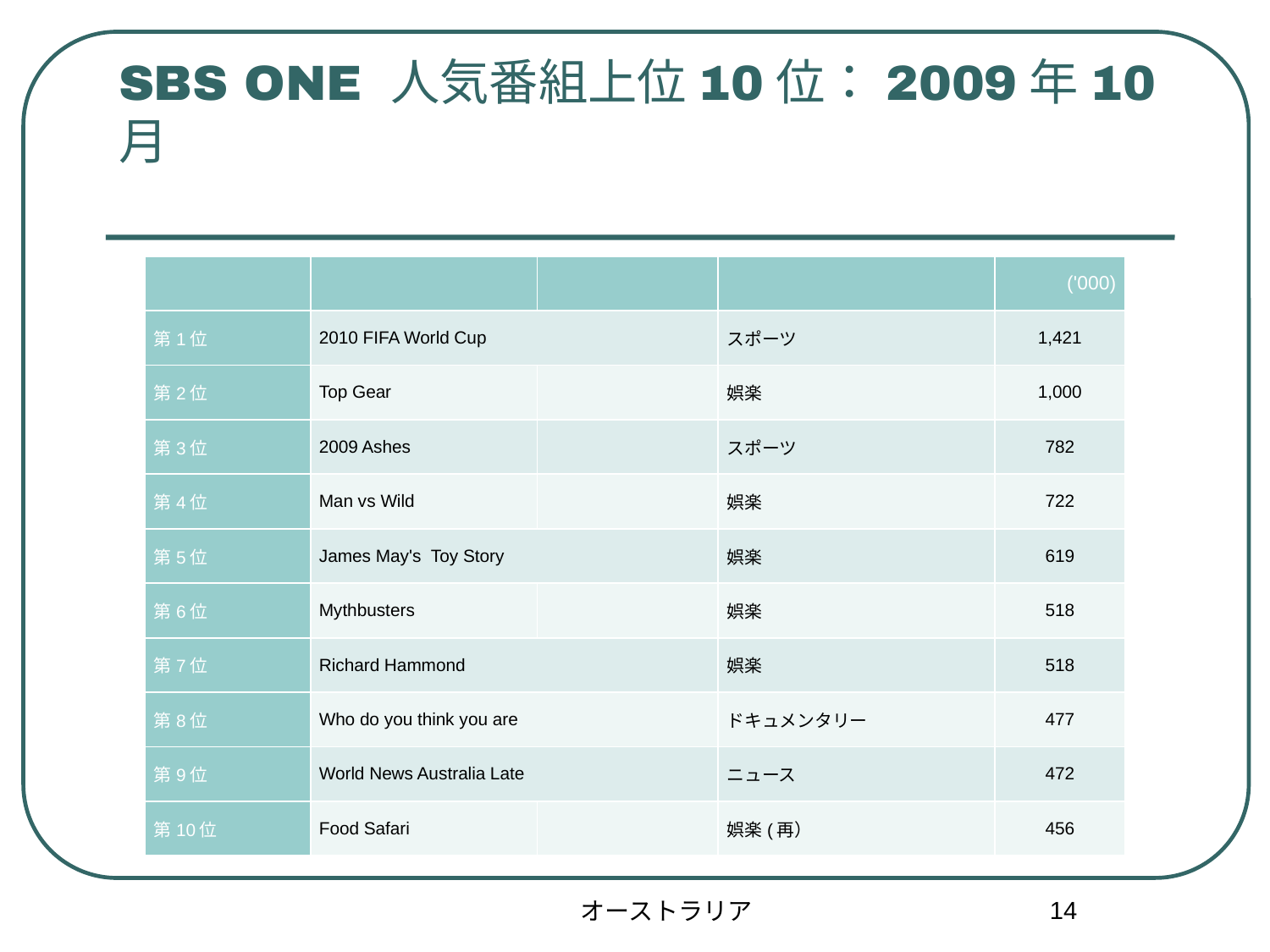

# SBS ONE 人気番組上位10位：2009年10月
|  |  |  |  | ('000) |
| --- | --- | --- | --- | --- |
| 第1位 | 2010 FIFA World Cup |  | スポーツ | 1,421 |
| 第2位 | Top Gear |  | 娯楽 | 1,000 |
| 第3位 | 2009 Ashes |  | スポーツ | 782 |
| 第4位 | Man vs Wild |  | 娯楽 | 722 |
| 第5位 | James May's Toy Story |  | 娯楽 | 619 |
| 第6位 | Mythbusters |  | 娯楽 | 518 |
| 第7位 | Richard Hammond |  | 娯楽 | 518 |
| 第8位 | Who do you think you are |  | ドキュメンタリー | 477 |
| 第9位 | World News Australia Late |  | ニュース | 472 |
| 第10位 | Food Safari |  | 娯楽(再） | 456 |
14
オーストラリア